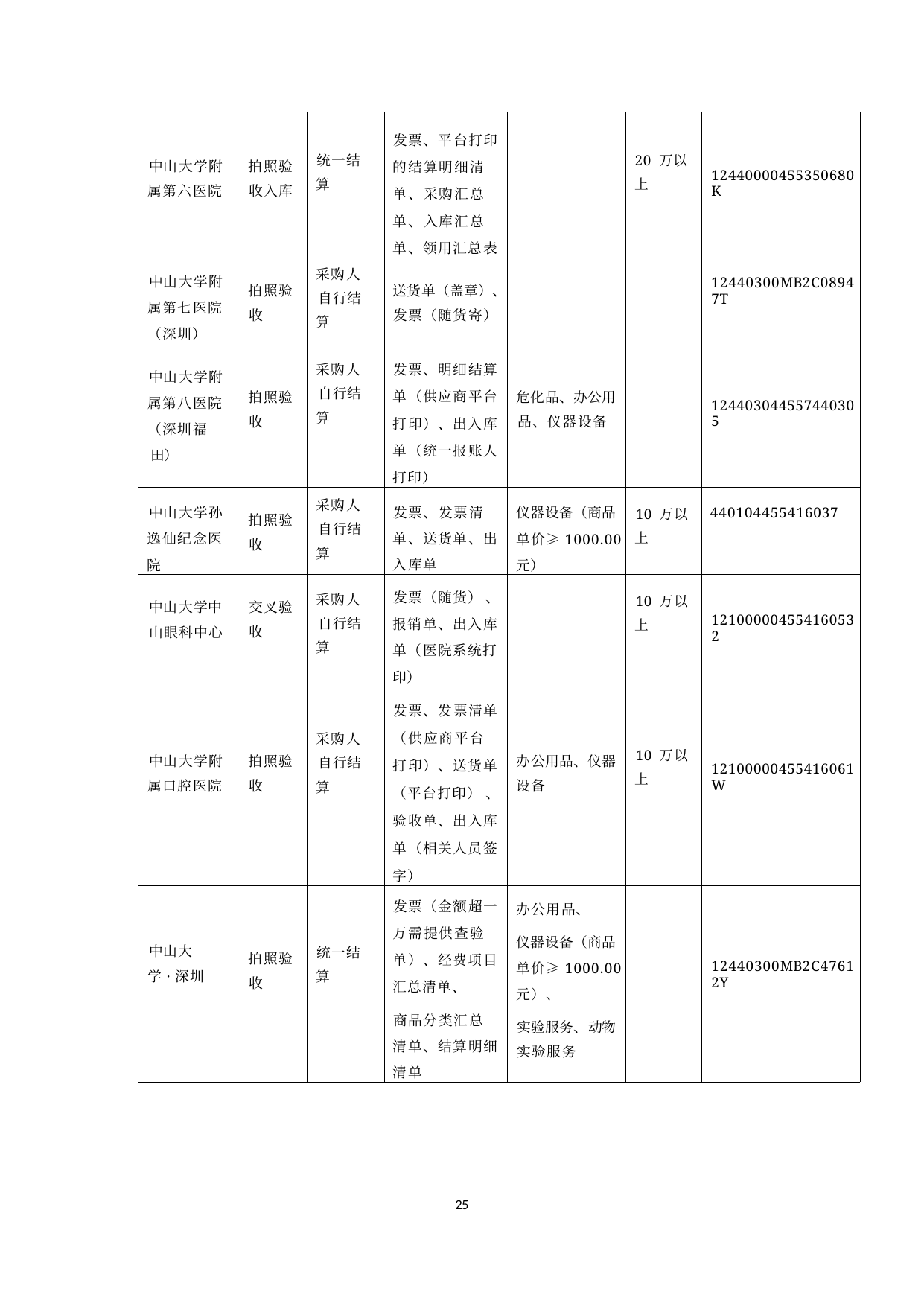

| 中山大学附 属第六医院 | 拍照验 收入库 | 统一结 算 | 发票、平台打印 的结算明细清 单、采购汇总 单、入库汇总 单、领用汇总表 |  | 20 万以 上 | 12440000455350680K |
| --- | --- | --- | --- | --- | --- | --- |
| 中山大学附 属第七医院 （深圳） | 拍照验 收 | 采购人 自行结 算 | 送货单（盖章）、 发票（随货寄） |  |  | 12440300MB2C08947T |
| 中山大学附 属第八医院 （深圳福 田） | 拍照验 收 | 采购人 自行结 算 | 发票、明细结算 单（供应商平台 打印）、出入库 单（统一报账人 打印） | 危化品、办公用 品、仪器设备 |  | 124403044557440305 |
| 中山大学孙 逸仙纪念医 院 | 拍照验 收 | 采购人 自行结 算 | 发票、发票清 单、送货单、出 入库单 | 仪器设备（商品 单价≥1000.00 元） | 10 万以 上 | 440104455416037 |
| 中山大学中 山眼科中心 | 交叉验 收 | 采购人 自行结 算 | 发票（随货） 、 报销单、出入库 单（医院系统打 印） |  | 10 万以 上 | 121000004554160532 |
| 中山大学附 属口腔医院 | 拍照验 收 | 采购人 自行结 算 | 发票、发票清单 （供应商平台 打印）、送货单 （平台打印） 、 验收单、出入库 单（相关人员签 字） | 办公用品、仪器 设备 | 10 万以 上 | 12100000455416061W |
| 中山大 学·深圳 | 拍照验 收 | 统一结 算 | 发票（金额超一 万需提供查验 单）、经费项目 汇总清单、 商品分类汇总 清单、结算明细 清单 | 办公用品、 仪器设备（商品 单价≥1000.00 元）、 实验服务、动物 实验服务 |  | 12440300MB2C47612Y |

25